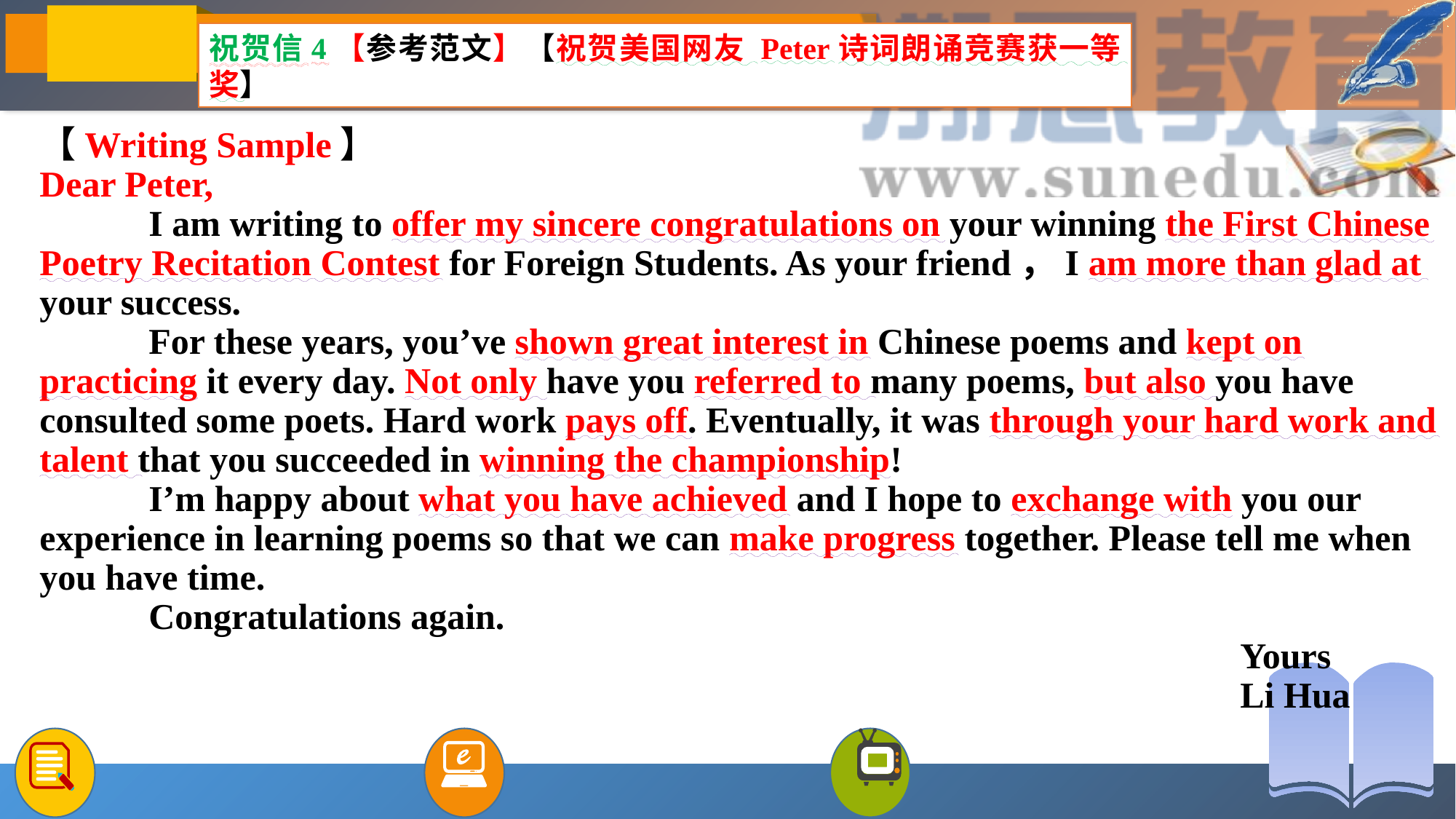

祝贺信4【参考范文】【祝贺美国网友 Peter诗词朗诵竞赛获一等奖】
# 【Writing Sample】 Dear Peter, I am writing to offer my sincere congratulations on your winning the First Chinese Poetry Recitation Contest for Foreign Students. As your friend，I am more than glad at your success. For these years, you’ve shown great interest in Chinese poems and kept on practicing it every day. Not only have you referred to many poems, but also you have consulted some poets. Hard work pays off. Eventually, it was through your hard work and talent that you succeeded in winning the championship! I’m happy about what you have achieved and I hope to exchange with you our experience in learning poems so that we can make progress together. Please tell me when you have time. Congratulations again. Yours Li Hua